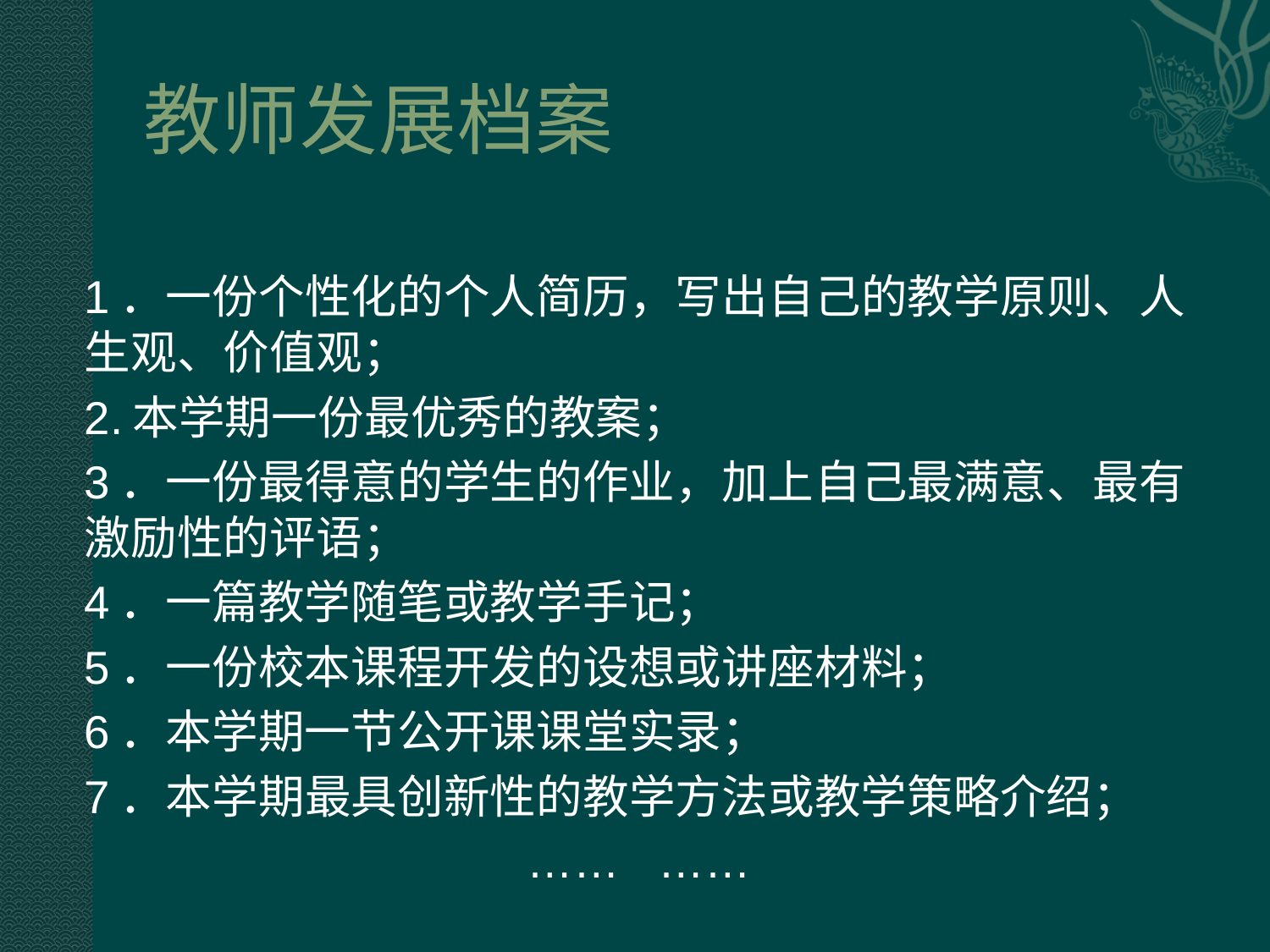

# 教师发展档案
1．一份个性化的个人简历，写出自己的教学原则、人生观、价值观；
2.本学期一份最优秀的教案；
3．一份最得意的学生的作业，加上自己最满意、最有激励性的评语；
4．一篇教学随笔或教学手记；
5．一份校本课程开发的设想或讲座材料；
6．本学期一节公开课课堂实录；
7．本学期最具创新性的教学方法或教学策略介绍；
……   ……